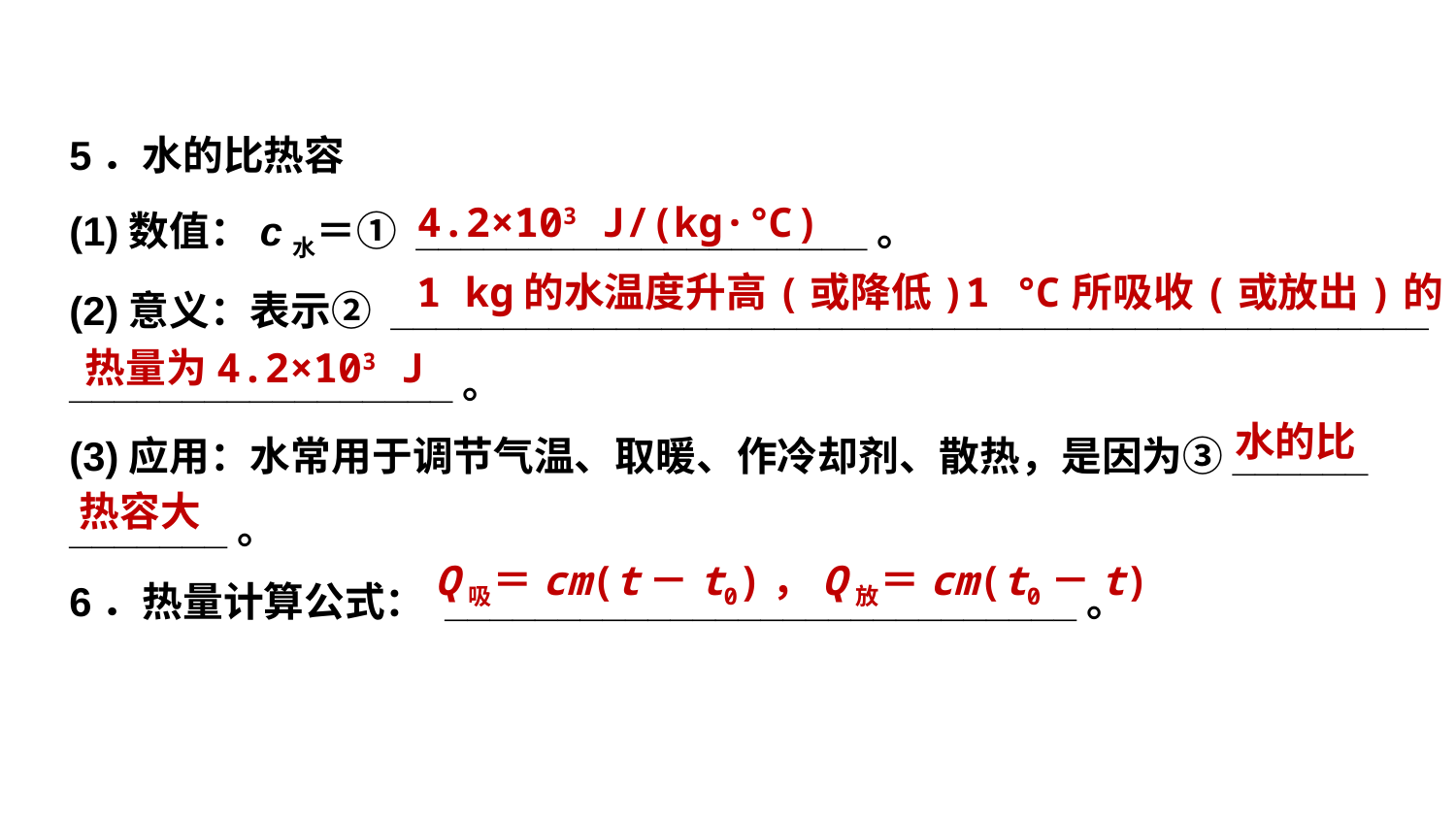

5．水的比热容
(1)数值：c水＝① ____________________。
(2)意义：表示② ______________________________________________
_________________。
(3)应用：水常用于调节气温、取暖、作冷却剂、散热，是因为③______
_______。
6．热量计算公式： ____________________________。
4.2×103 J/(kg·℃)
1 kg的水温度升高(或降低)1 ℃所吸收(或放出)的
热量为4.2×103 J
水的比
热容大
Q吸＝cm(t－t0)，Q放＝cm(t0－t)